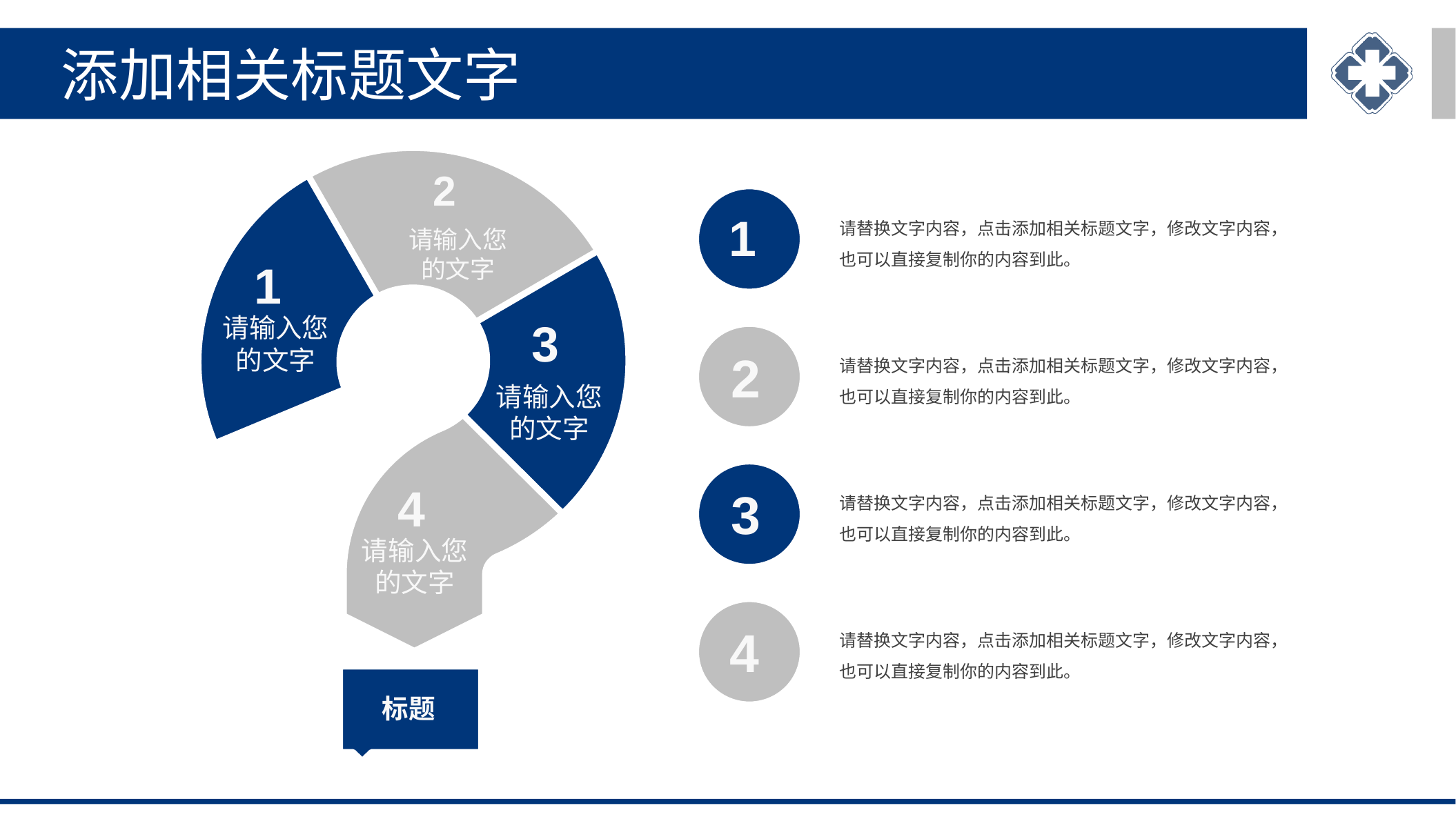

添加相关标题文字

2
请输入您的文字

1
请替换文字内容，点击添加相关标题文字，修改文字内容，也可以直接复制你的内容到此。
1
请输入您的文字

3
请输入您的文字

2
请替换文字内容，点击添加相关标题文字，修改文字内容，也可以直接复制你的内容到此。

3
4
请输入您的文字
请替换文字内容，点击添加相关标题文字，修改文字内容，也可以直接复制你的内容到此。

4
请替换文字内容，点击添加相关标题文字，修改文字内容，也可以直接复制你的内容到此。

标题